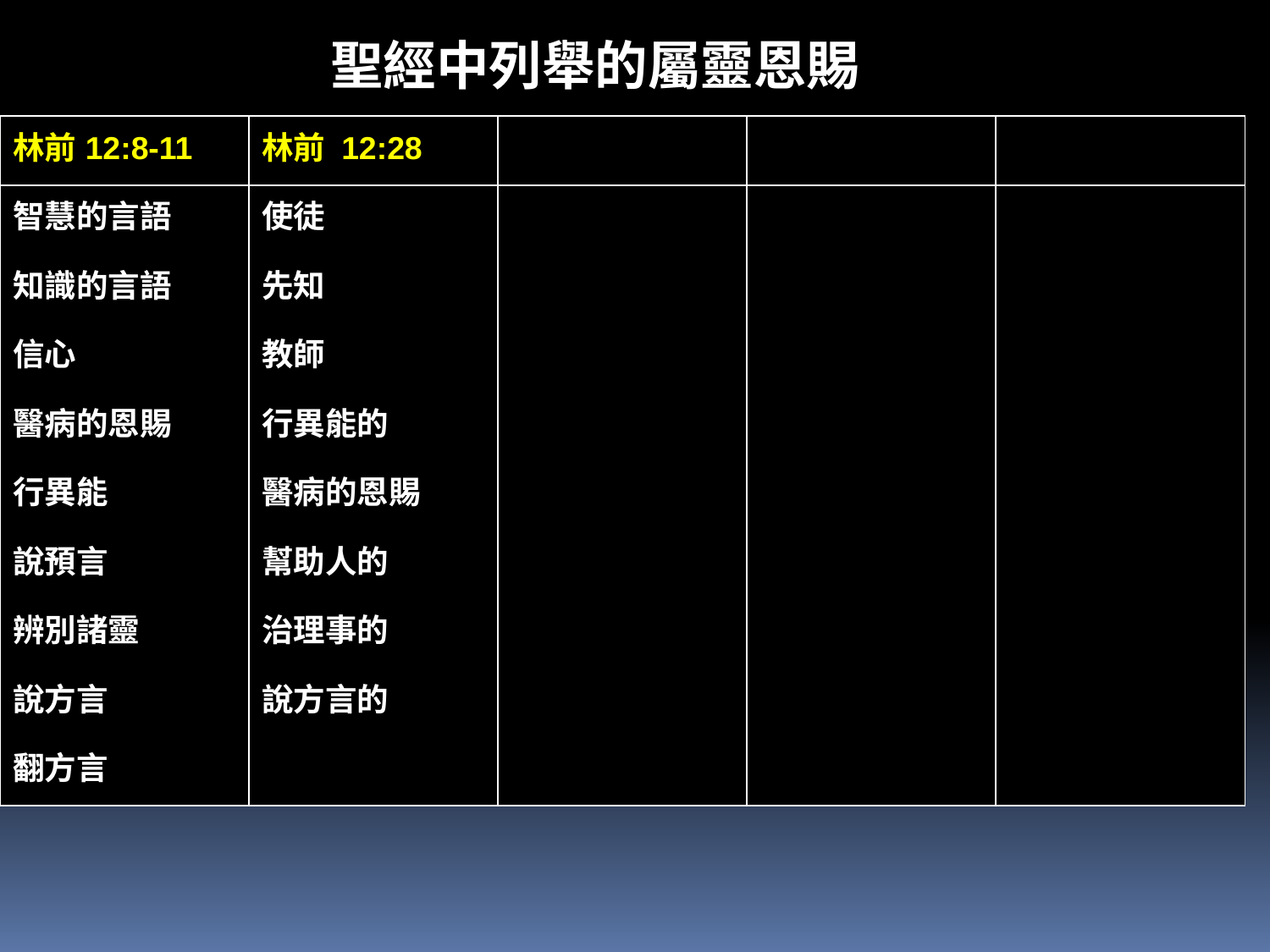

聖經中列舉的屬靈恩賜
| 林前12:8-11 | 林前 12:28 |  |  |  |
| --- | --- | --- | --- | --- |
| 智慧的言語 | 使徒 |  |  |  |
| 知識的言語 | 先知 |  |  |  |
| 信心 | 教師 |  |  |  |
| 醫病的恩賜 | 行異能的 |  |  |  |
| 行異能 | 醫病的恩賜 |  |  |  |
| 說預言 | 幫助人的 |  |  |  |
| 辨別諸靈 | 治理事的 |  |  |  |
| 說方言 | 說方言的 |  |  |  |
| 翻方言 |  |  |  |  |